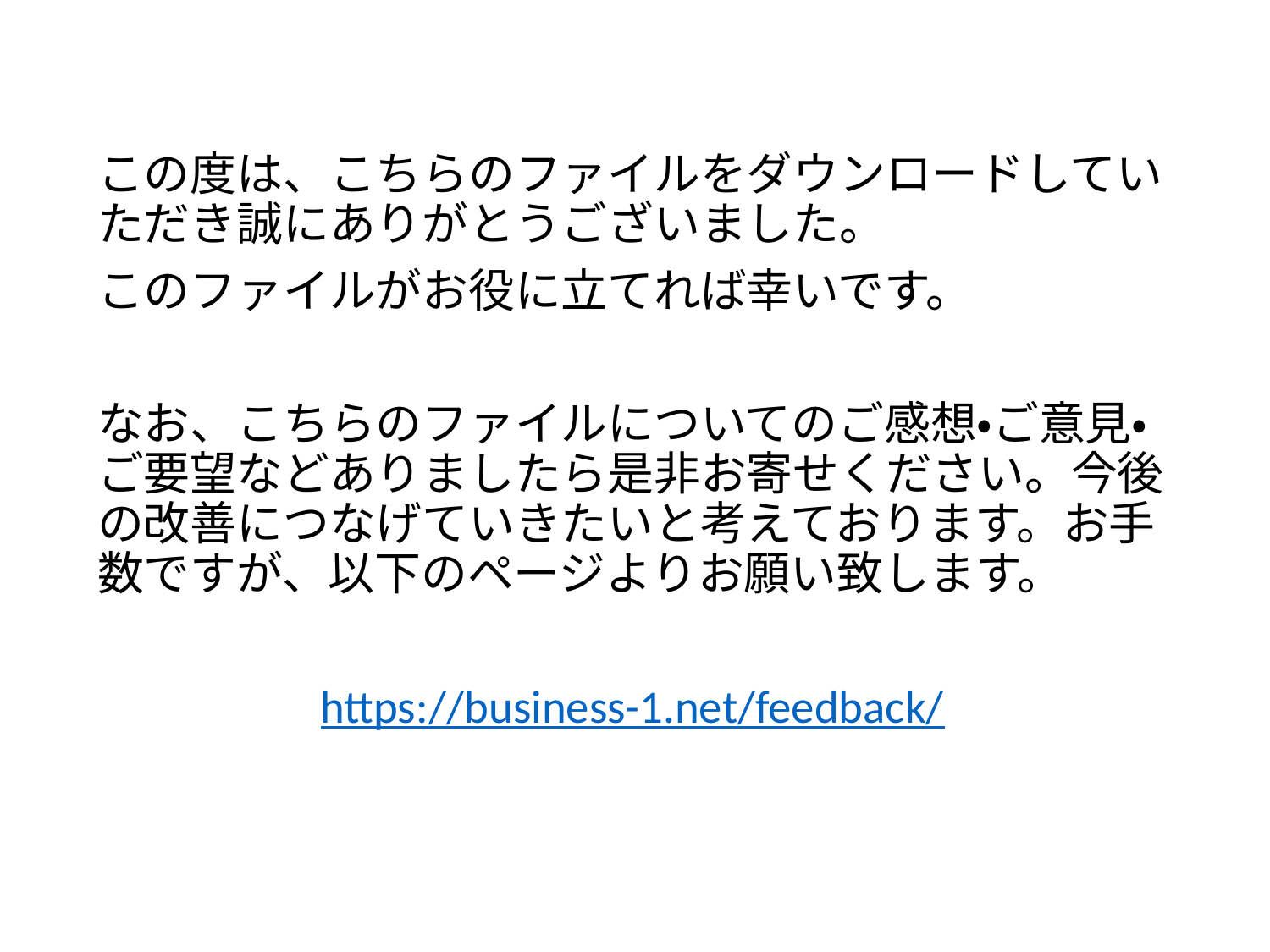

この度は、こちらのファイルをダウンロードしていただき誠にありがとうございました。
このファイルがお役に立てれば幸いです。

なお、こちらのファイルについてのご感想・ご意見・ご要望などありましたら是非お寄せください。今後の改善につなげていきたいと考えております。お手数ですが、以下のページよりお願い致します。

https://business-1.net/feedback/